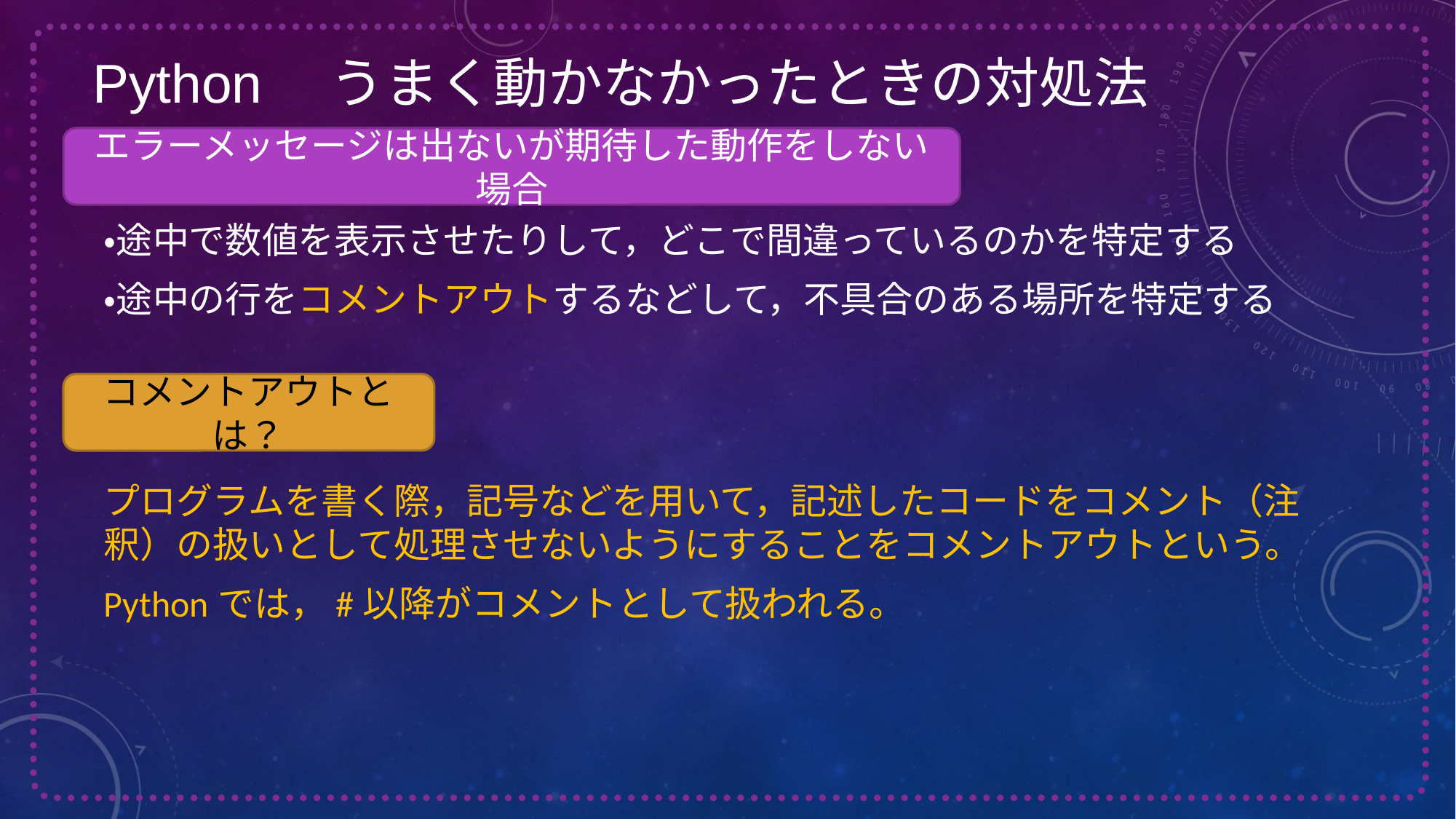

Python　うまく動かなかったときの対処法
エラーメッセージは出ないが期待した動作をしない場合
・途中で数値を表示させたりして，どこで間違っているのかを特定する
・途中の行をコメントアウトするなどして，不具合のある場所を特定する
コメントアウトとは？
プログラムを書く際，記号などを用いて，記述したコードをコメント（注釈）の扱いとして処理させないようにすることをコメントアウトという。
Pythonでは，#以降がコメントとして扱われる。